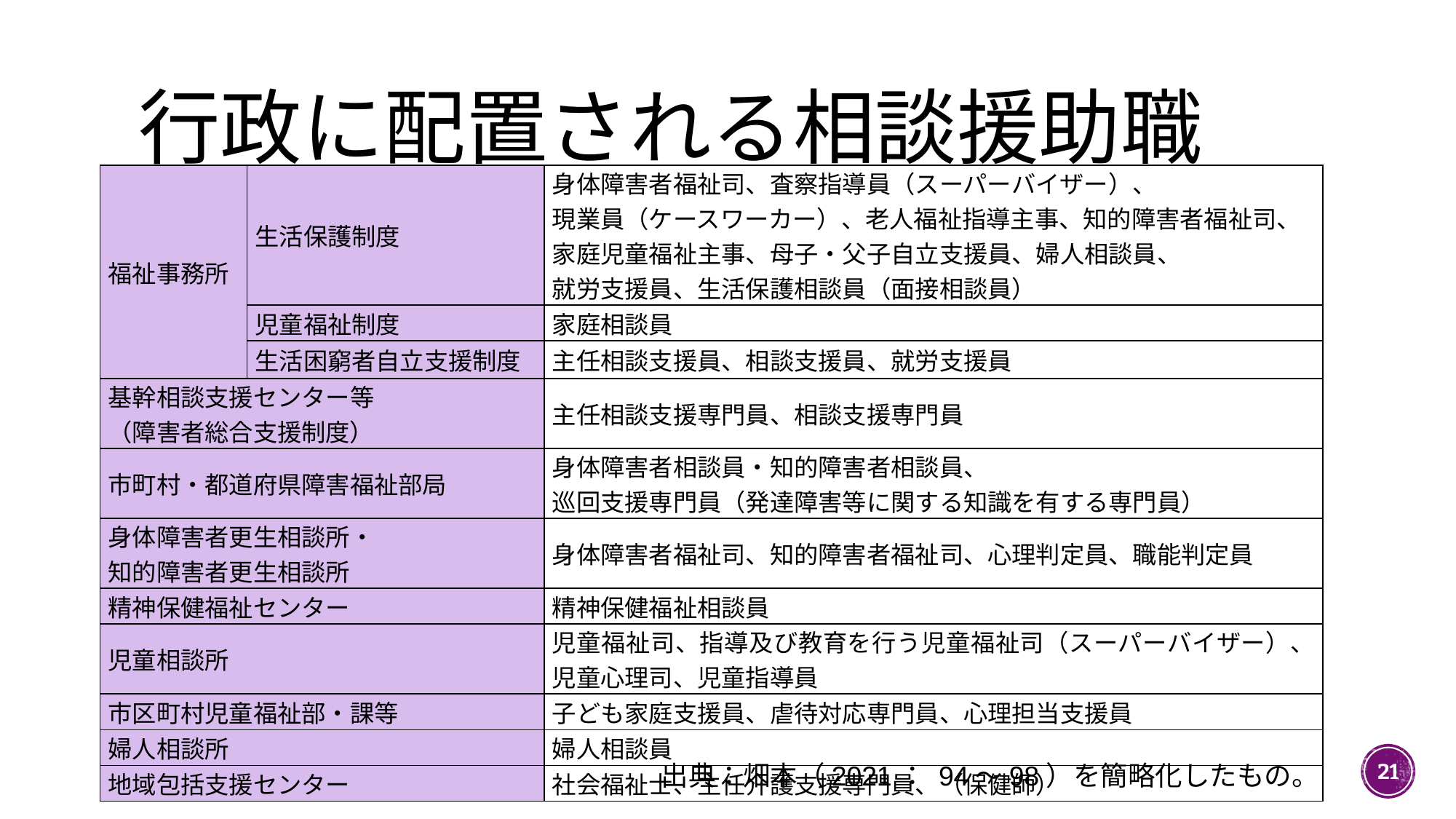

# 行政に配置される相談援助職
| 福祉事務所 | 生活保護制度 | 身体障害者福祉司、査察指導員（スーパーバイザー）、 現業員（ケースワーカー）、老人福祉指導主事、知的障害者福祉司、 家庭児童福祉主事、母子・父子自立支援員、婦人相談員、 就労支援員、生活保護相談員（面接相談員） |
| --- | --- | --- |
|  | 児童福祉制度 | 家庭相談員 |
|  | 生活困窮者自立支援制度 | 主任相談支援員、相談支援員、就労支援員 |
| 基幹相談支援センター等 （障害者総合支援制度） |  | 主任相談支援専門員、相談支援専門員 |
| 市町村・都道府県障害福祉部局 |  | 身体障害者相談員・知的障害者相談員、 巡回支援専門員（発達障害等に関する知識を有する専門員） |
| 身体障害者更生相談所・ 知的障害者更生相談所 |  | 身体障害者福祉司、知的障害者福祉司、心理判定員、職能判定員 |
| 精神保健福祉センター |  | 精神保健福祉相談員 |
| 児童相談所 |  | 児童福祉司、指導及び教育を行う児童福祉司（スーパーバイザー）、児童心理司、児童指導員 |
| 市区町村児童福祉部・課等 |  | 子ども家庭支援員、虐待対応専門員、心理担当支援員 |
| 婦人相談所 |  | 婦人相談員 |
| 地域包括支援センター |  | 社会福祉士、主任介護支援専門員、（保健師） |
21
出典：畑本（2021： 94～98）を簡略化したもの。